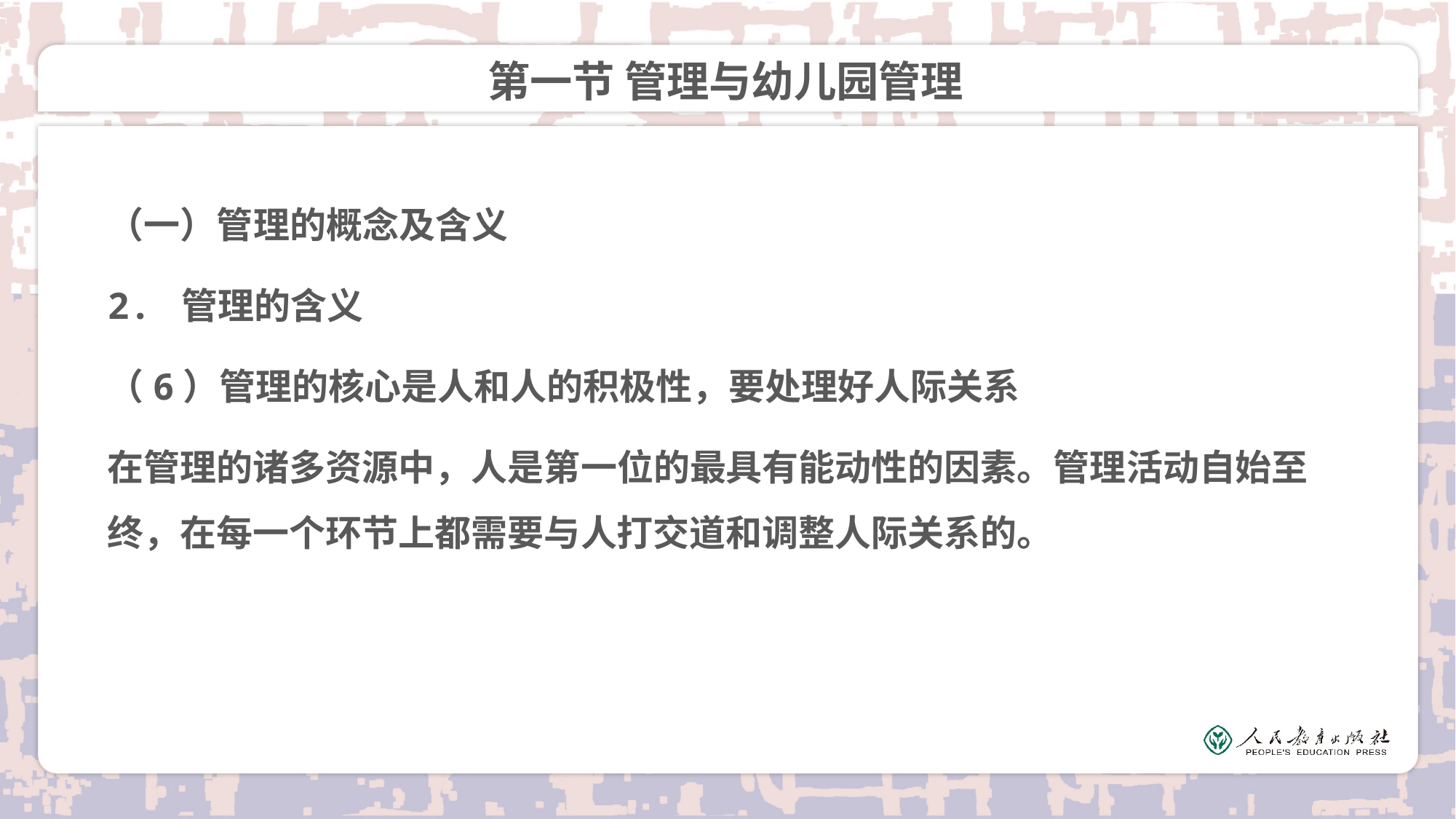

# 第一节 管理与幼儿园管理
（一）管理的概念及含义
2. 管理的含义
（6）管理的核心是人和人的积极性，要处理好人际关系
在管理的诸多资源中，人是第一位的最具有能动性的因素。管理活动自始至终，在每一个环节上都需要与人打交道和调整人际关系的。